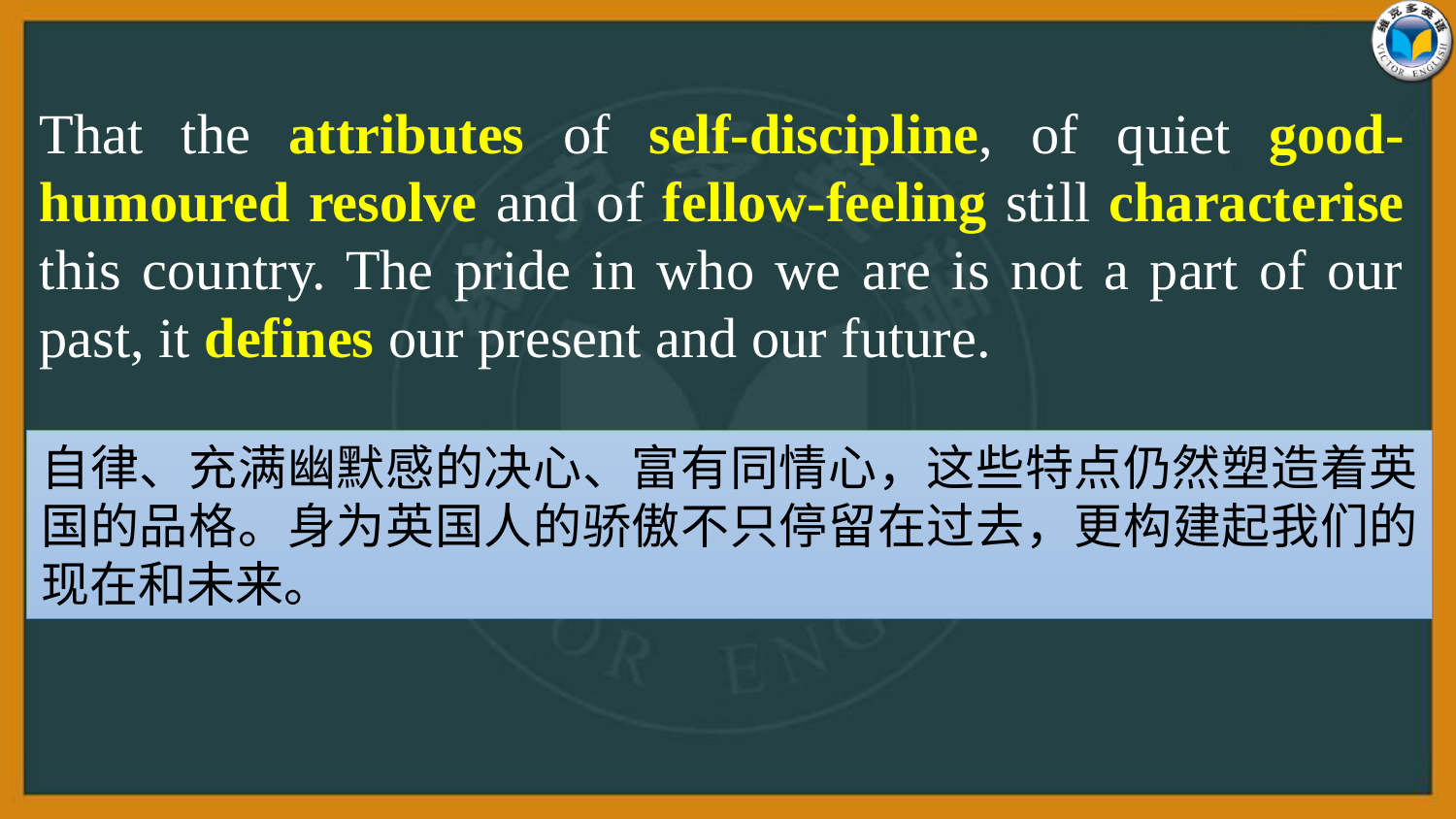

That the attributes of self-discipline, of quiet good-humoured resolve and of fellow-feeling still characterise this country. The pride in who we are is not a part of our past, it defines our present and our future.

自律、充满幽默感的决心、富有同情心，这些特点仍然塑造着英国的品格。身为英国人的骄傲不只停留在过去，更构建起我们的现在和未来。